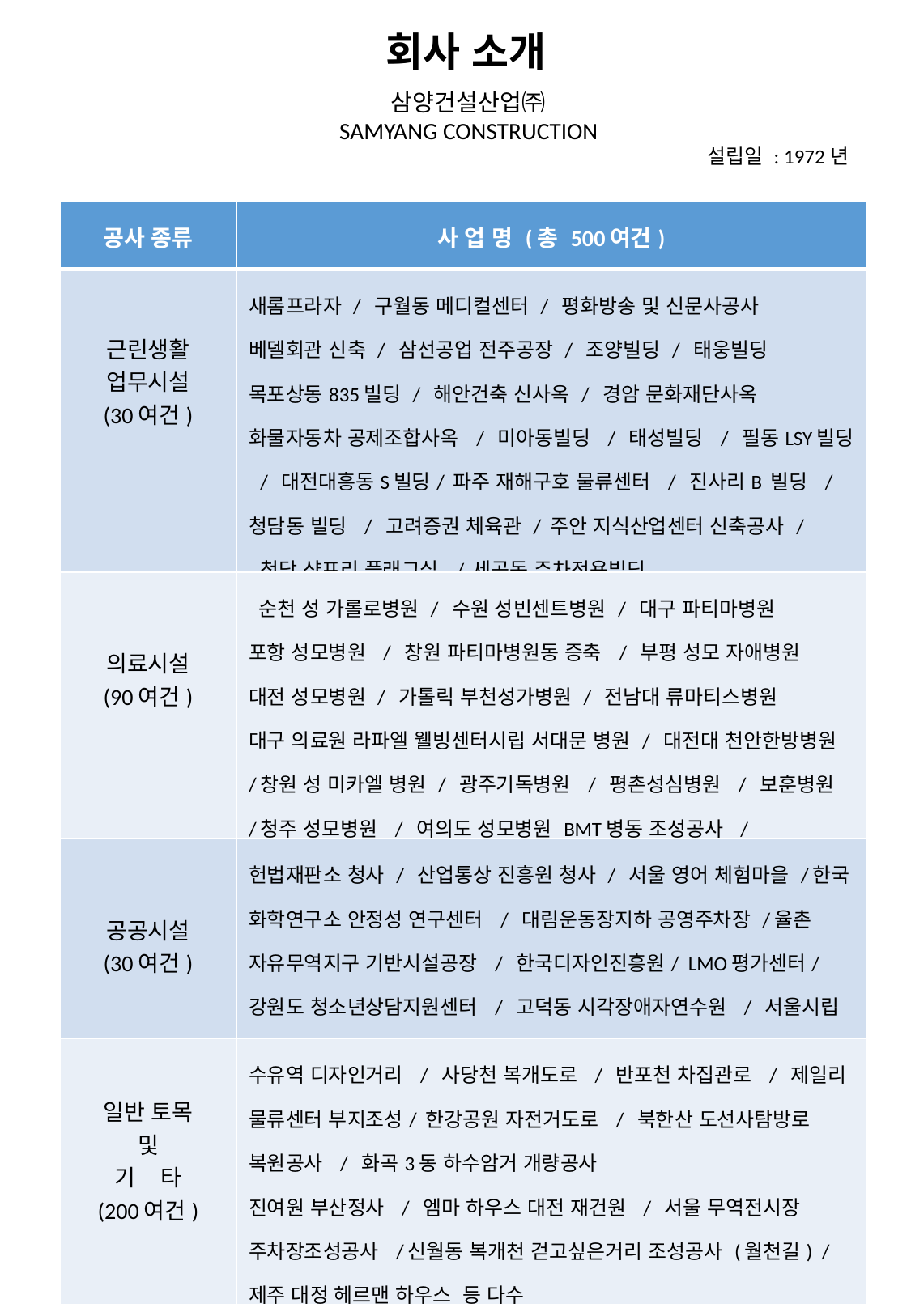

회사 소개
삼양건설산업㈜
SAMYANG CONSTRUCTION
설립일 : 1972년
| 공사 종류 | 사 업 명 (총 500여건) |
| --- | --- |
| 근린생활 업무시설 (30여건) | 새롬프라자 / 구월동 메디컬센터 / 평화방송 및 신문사공사 베델회관 신축 / 삼선공업 전주공장 / 조양빌딩 / 태웅빌딩 목포상동835빌딩 / 해안건축 신사옥 / 경암 문화재단사옥 화물자동차 공제조합사옥 / 미아동빌딩 / 태성빌딩 / 필동LSY빌딩 / 대전대흥동S빌딩/ 파주 재해구호 물류센터 / 진사리B 빌딩 / 청담동 빌딩 / 고려증권 체육관 / 주안 지식산업센터 신축공사 / 청담 샹프리 플래그십 / 세곡동 주차전용빌딩 평택 모곡동지식산업센터/ 평택 세교동 지식산업센터 등 다수 |
| 의료시설 (90여건) | 순천 성 가롤로병원 / 수원 성빈센트병원 / 대구 파티마병원 포항 성모병원 / 창원 파티마병원동 증축 / 부평 성모 자애병원 대전 성모병원 / 가톨릭 부천성가병원 / 전남대 류마티스병원 대구 의료원 라파엘 웰빙센터시립 서대문 병원 / 대전대 천안한방병원 /창원 성 미카엘 병원 / 광주기독병원 / 평촌성심병원 / 보훈병원 /청주 성모병원 / 여의도 성모병원 BMT병동 조성공사 / 노원보건소청사 내진 보강, 건강관리센터 전기공사 등 다수 |
| 공공시설 (30여건) | 헌법재판소 청사 / 산업통상 진흥원 청사 / 서울 영어 체험마을 /한국 화학연구소 안정성 연구센터 / 대림운동장지하 공영주차장 /율촌 자유무역지구 기반시설공장 / 한국디자인진흥원/ LMO평가센터/ 강원도 청소년상담지원센터 / 고덕동 시각장애자연수원 / 서울시립 소년의 집 등 다수 |
| 일반 토목 및 기 타 (200여건) | 수유역 디자인거리 / 사당천 복개도로 / 반포천 차집관로 / 제일리 물류센터 부지조성/ 한강공원 자전거도로 / 북한산 도선사탐방로 복원공사 / 화곡3동 하수암거 개량공사 진여원 부산정사 / 엠마 하우스 대전 재건원 / 서울 무역전시장 주차장조성공사 /신월동 복개천 걷고싶은거리 조성공사 (월천길) / 제주 대정 헤르맨 하우스 등 다수 |